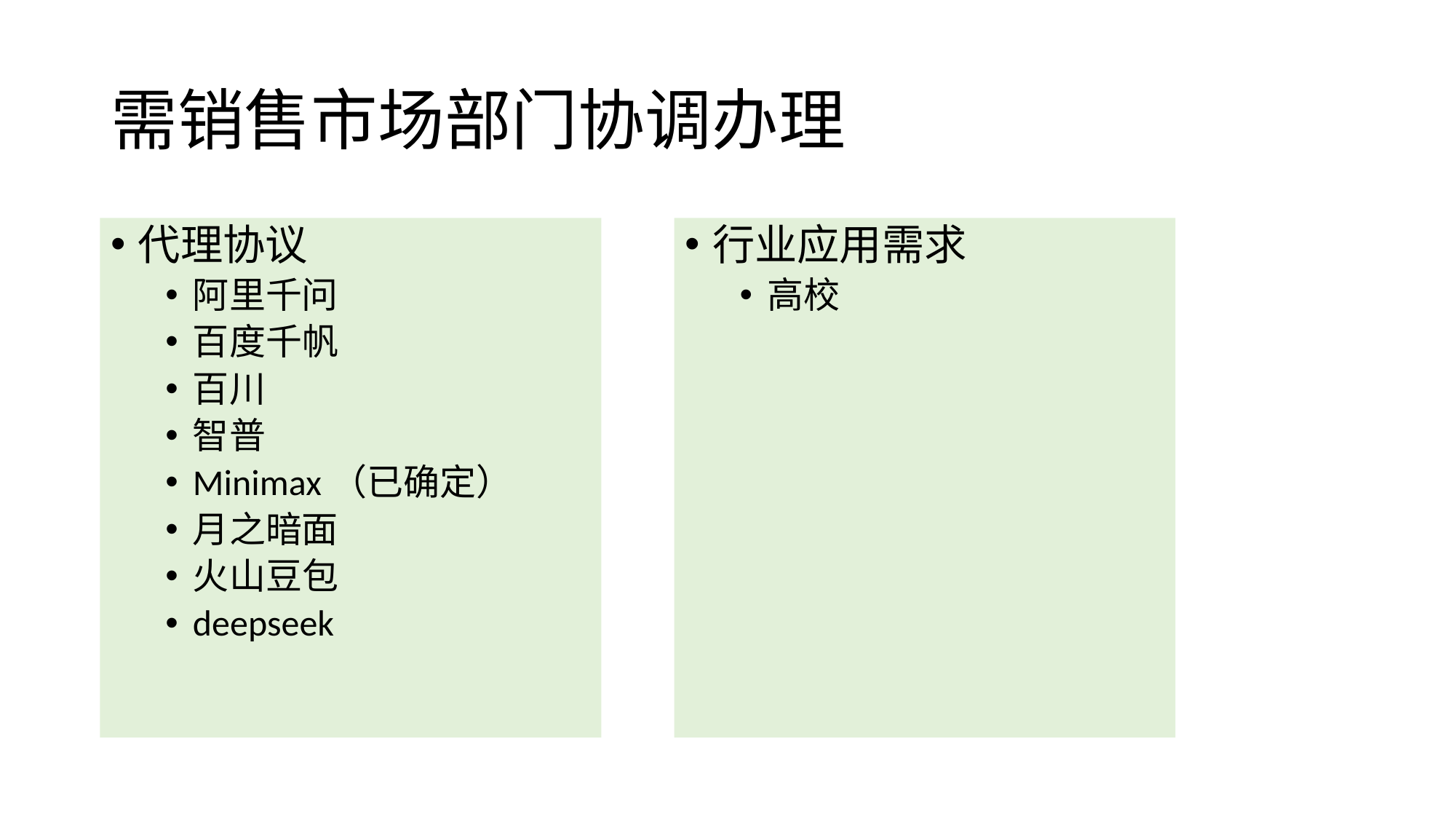

# 需销售市场部门协调办理
代理协议
阿里千问
百度千帆
百川
智普
Minimax（已确定）
月之暗面
火山豆包
deepseek
行业应用需求
高校